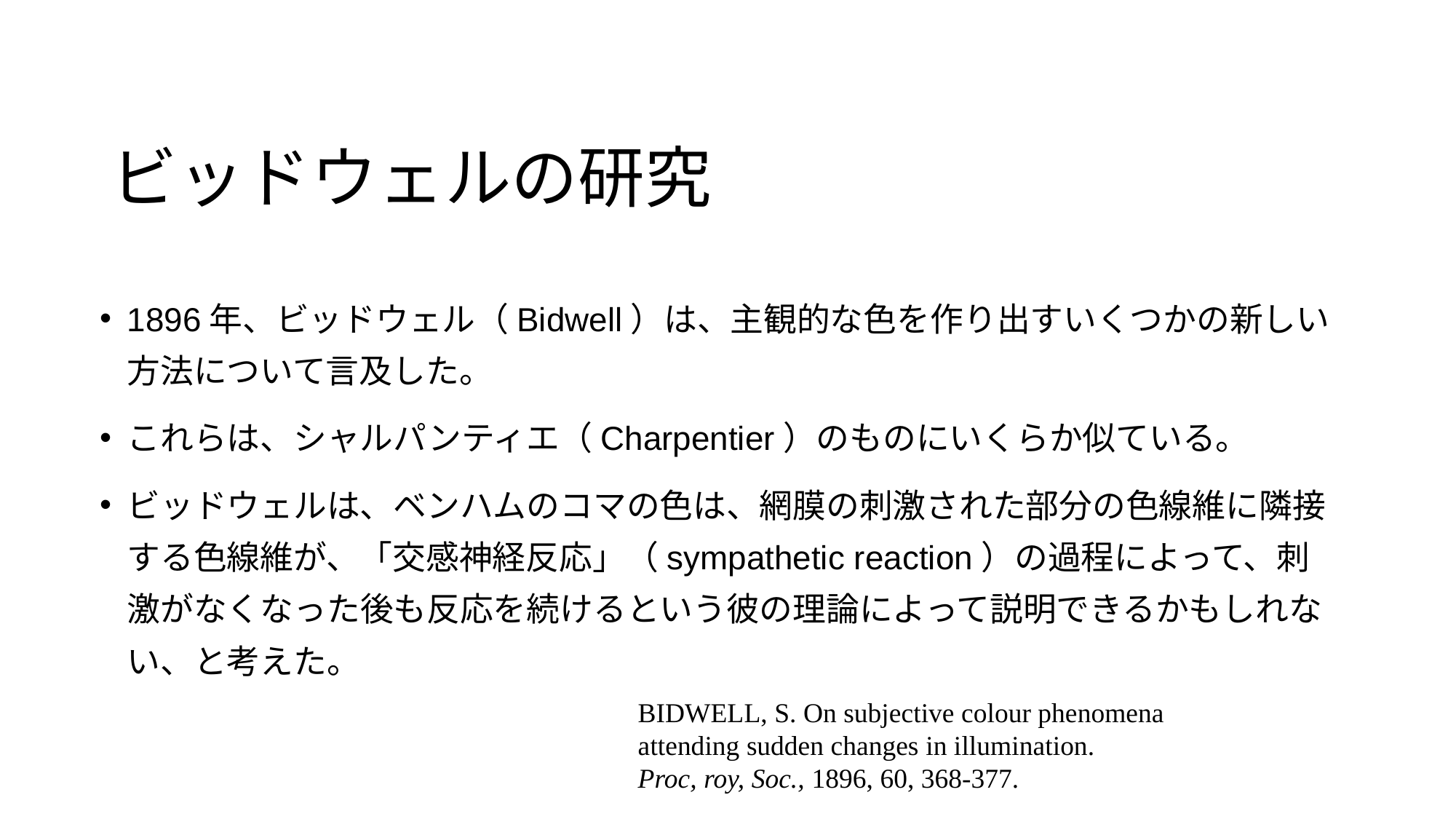

# ビッドウェルの研究
1896年、ビッドウェル（Bidwell）は、主観的な色を作り出すいくつかの新しい方法について言及した。
これらは、シャルパンティエ（Charpentier）のものにいくらか似ている。
ビッドウェルは、ベンハムのコマの色は、網膜の刺激された部分の色線維に隣接する色線維が、「交感神経反応」（sympathetic reaction）の過程によって、刺激がなくなった後も反応を続けるという彼の理論によって説明できるかもしれない、と考えた。
BIDWELL, S. On subjective colour phenomena
attending sudden changes in illumination.
Proc, roy, Soc., 1896, 60, 368-377.